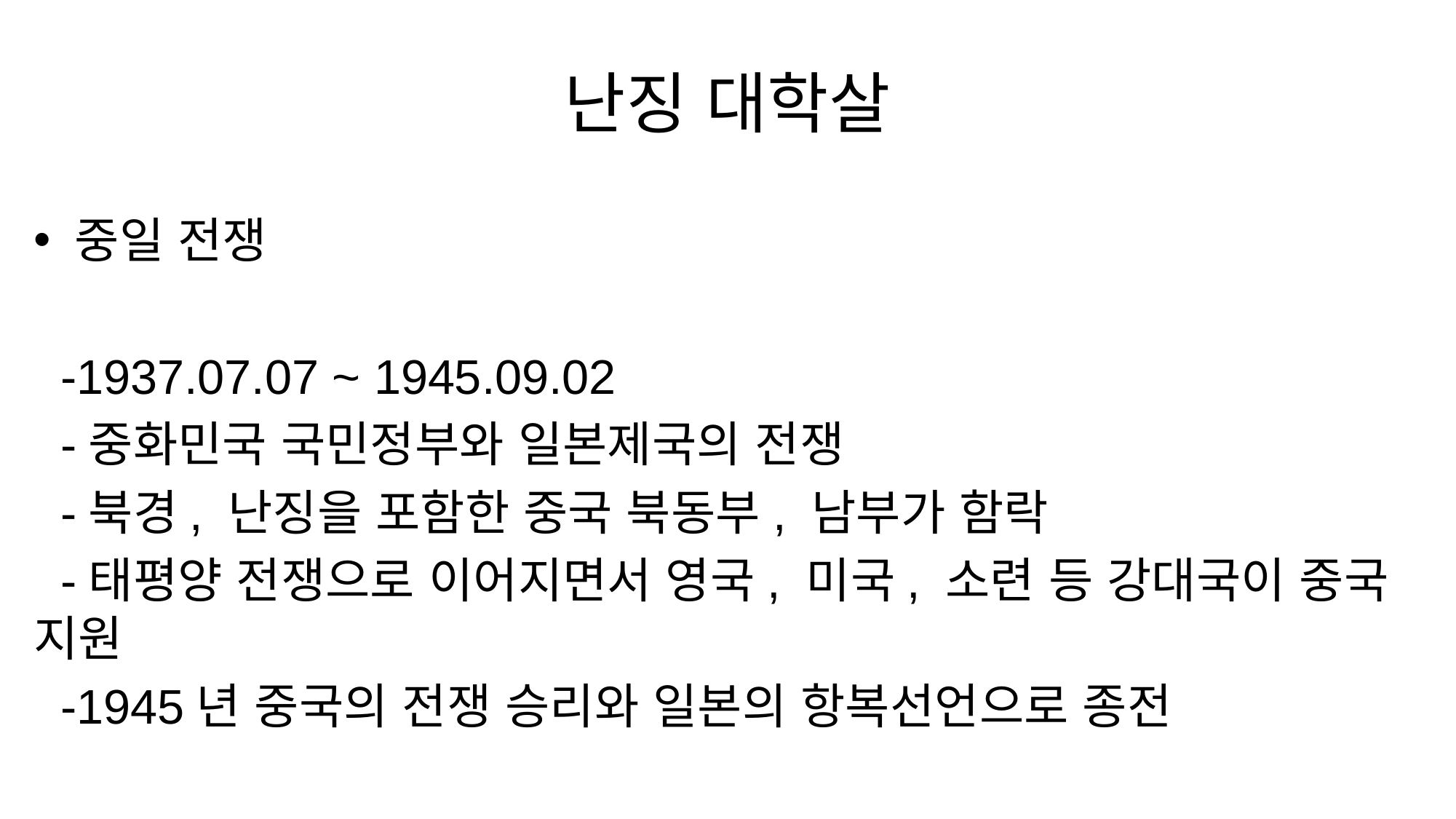

# 난징 대학살
중일 전쟁

  -1937.07.07 ~ 1945.09.02
  -중화민국 국민정부와 일본제국의 전쟁
  -북경, 난징을 포함한 중국 북동부, 남부가 함락
  -태평양 전쟁으로 이어지면서 영국, 미국, 소련 등 강대국이 중국 지원
  -1945년 중국의 전쟁 승리와 일본의 항복선언으로 종전